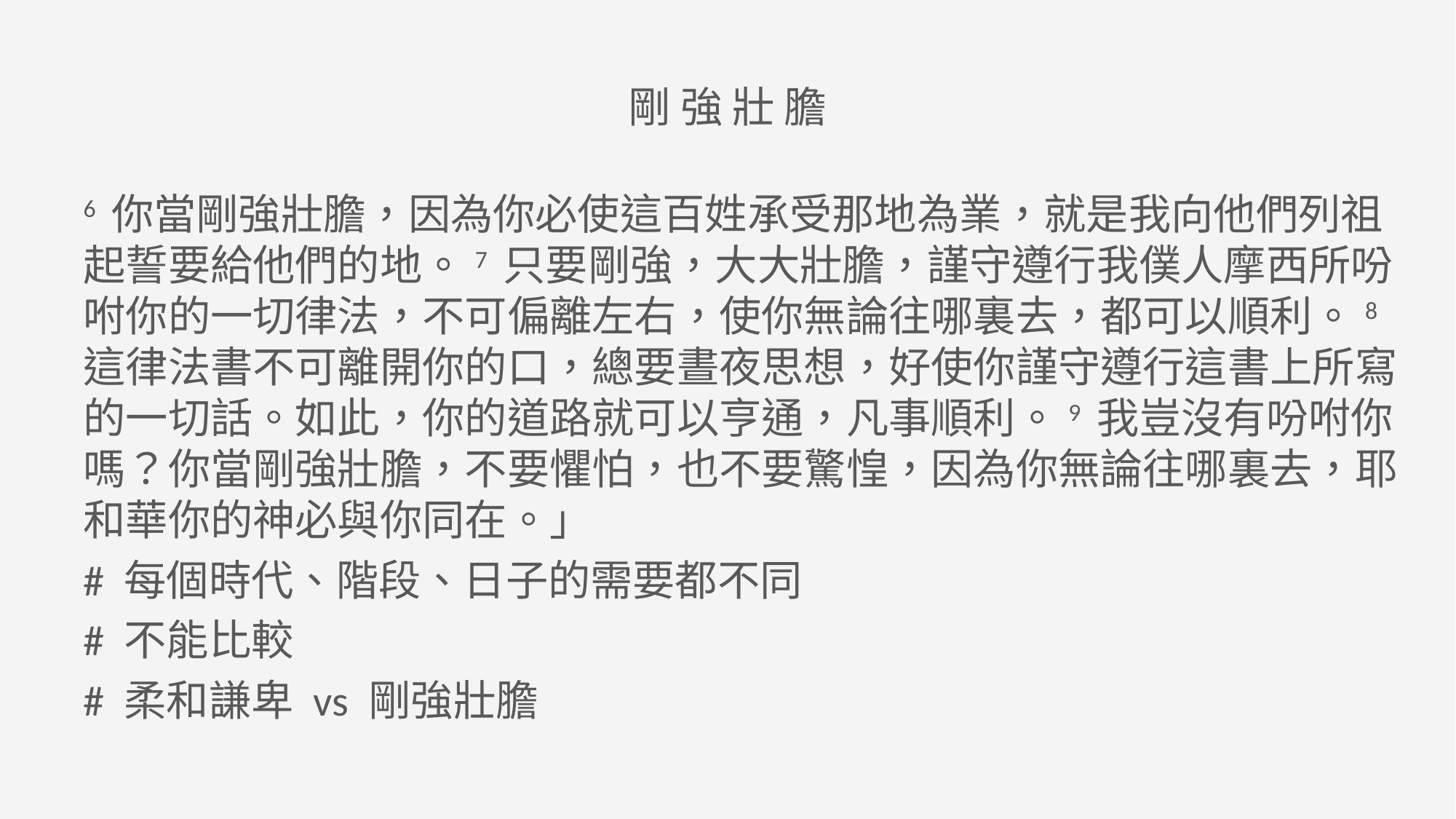

剛 強 壯 膽
6 你當剛強壯膽，因為你必使這百姓承受那地為業，就是我向他們列祖起誓要給他們的地。7 只要剛強，大大壯膽，謹守遵行我僕人摩西所吩咐你的一切律法，不可偏離左右，使你無論往哪裏去，都可以順利。8 這律法書不可離開你的口，總要晝夜思想，好使你謹守遵行這書上所寫的一切話。如此，你的道路就可以亨通，凡事順利。9 我豈沒有吩咐你嗎？你當剛強壯膽，不要懼怕，也不要驚惶，因為你無論往哪裏去，耶和華你的神必與你同在。」
# 每個時代、階段、日子的需要都不同
# 不能比較
# 柔和謙卑 vs 剛強壯膽